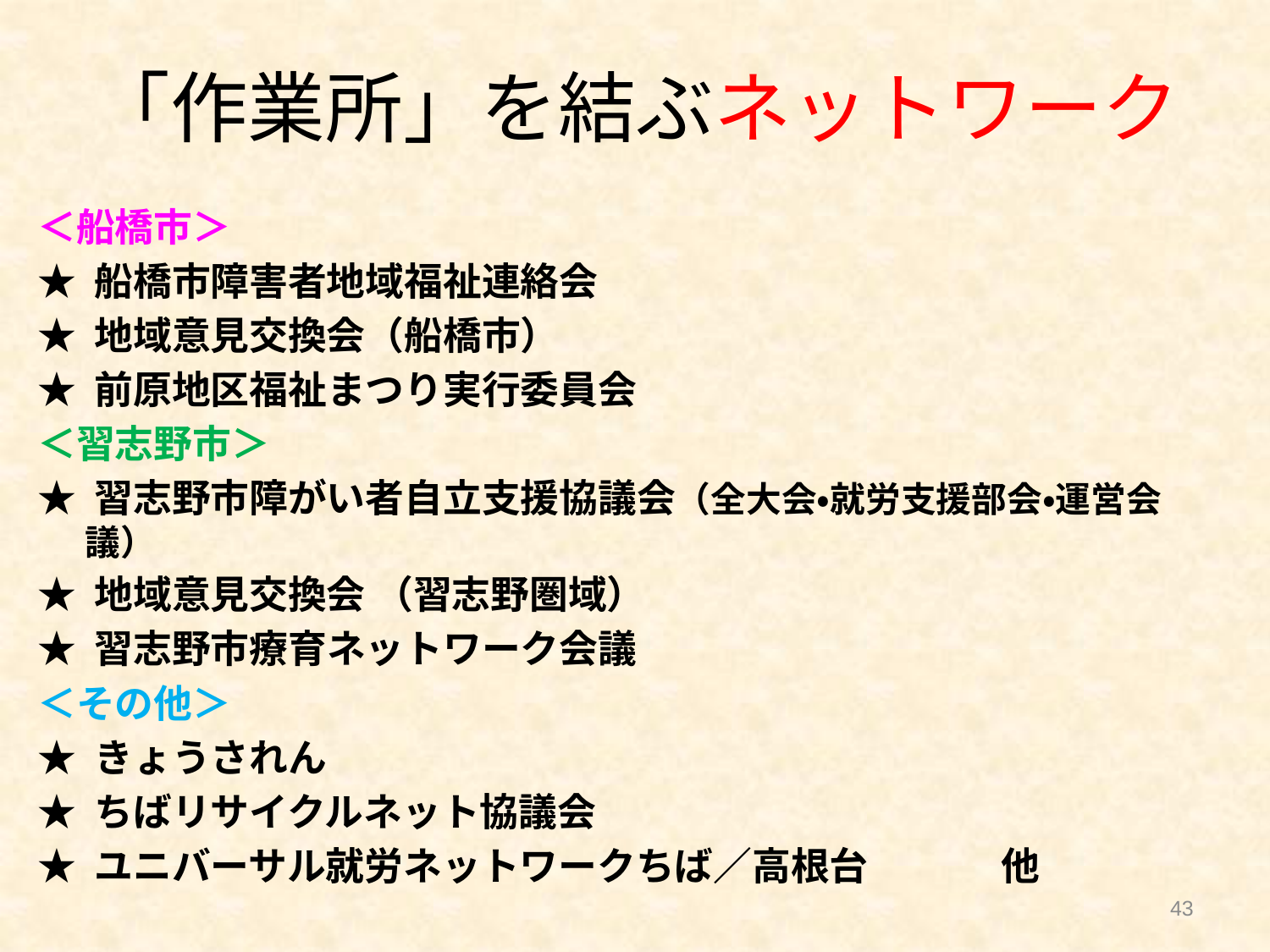

# 「作業所」を結ぶネットワーク
＜船橋市＞
★ 船橋市障害者地域福祉連絡会
★ 地域意見交換会（船橋市）
★ 前原地区福祉まつり実行委員会
＜習志野市＞
★ 習志野市障がい者自立支援協議会（全大会・就労支援部会・運営会議）
★ 地域意見交換会 （習志野圏域）
★ 習志野市療育ネットワーク会議
＜その他＞
★ きょうされん
★ ちばリサイクルネット協議会
★ ユニバーサル就労ネットワークちば／高根台               他

43